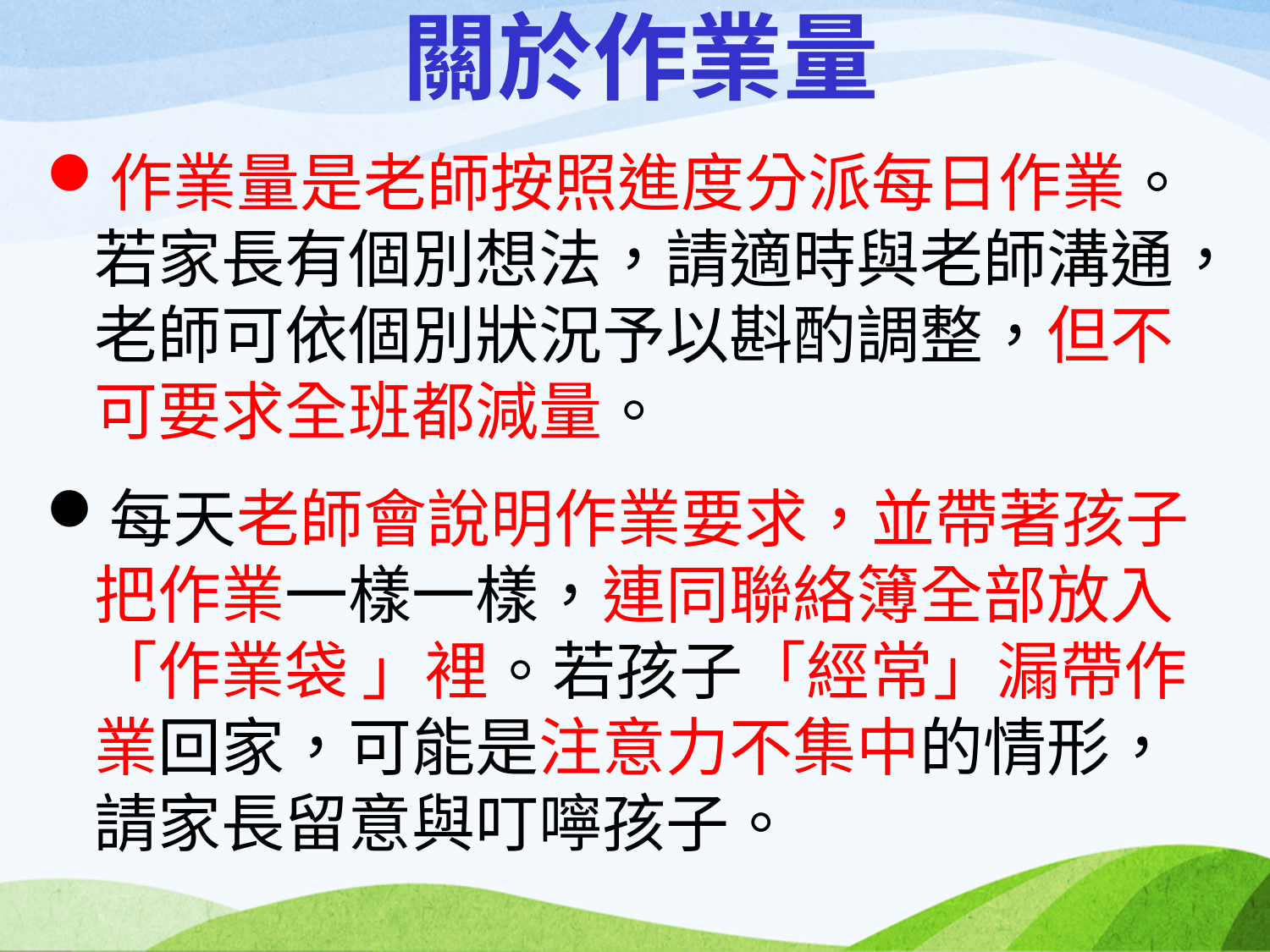

# 關於作業量
作業量是老師按照進度分派每日作業。若家長有個別想法，請適時與老師溝通，老師可依個別狀況予以斟酌調整，但不可要求全班都減量。
每天老師會說明作業要求，並帶著孩子把作業一樣一樣，連同聯絡簿全部放入「作業袋 」裡。若孩子「經常」漏帶作業回家，可能是注意力不集中的情形，請家長留意與叮嚀孩子。